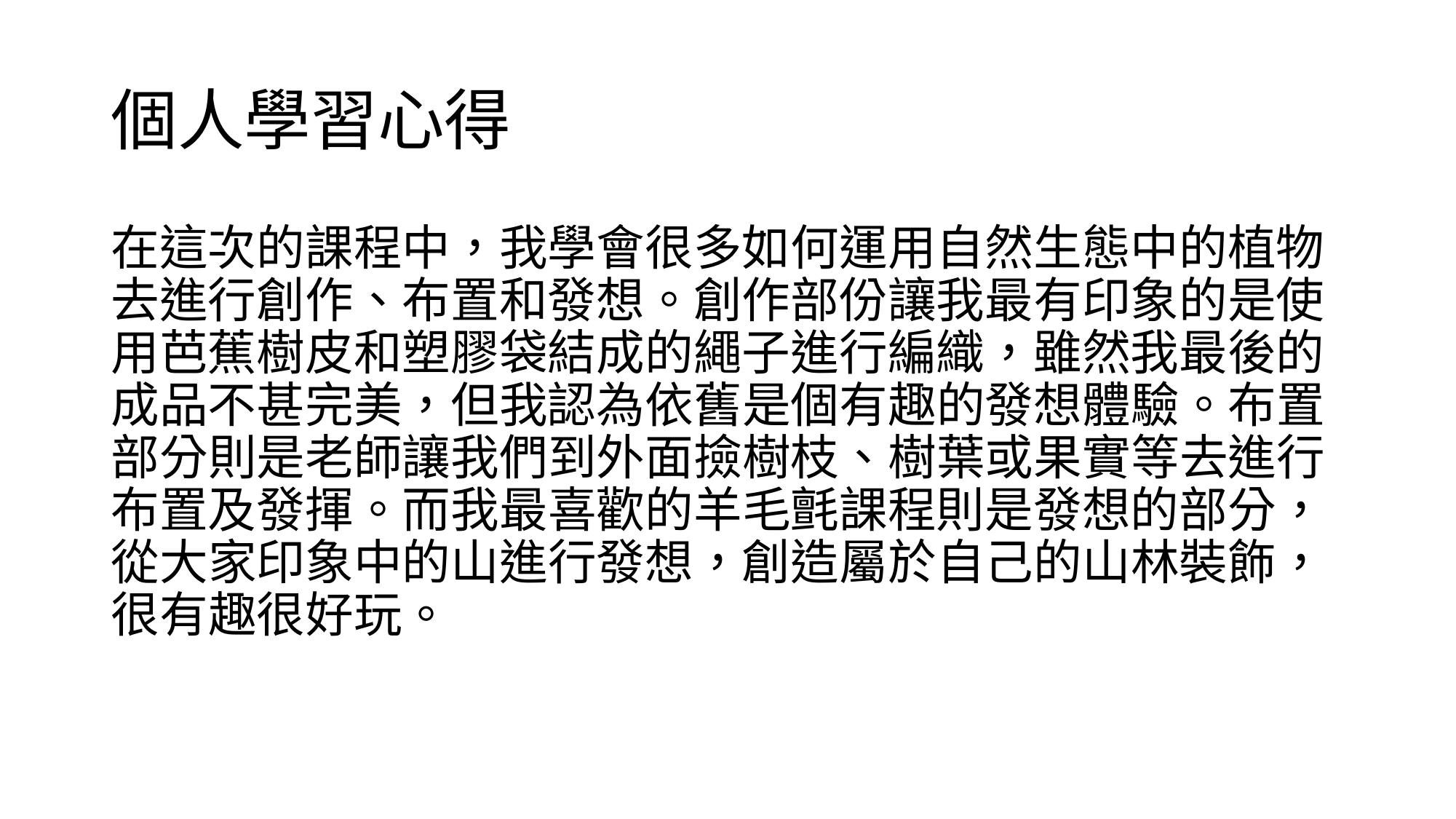

# 個人學習心得
在這次的課程中，我學會很多如何運用自然生態中的植物去進行創作、布置和發想。創作部份讓我最有印象的是使用芭蕉樹皮和塑膠袋結成的繩子進行編織，雖然我最後的成品不甚完美，但我認為依舊是個有趣的發想體驗。布置部分則是老師讓我們到外面撿樹枝、樹葉或果實等去進行布置及發揮。而我最喜歡的羊毛氈課程則是發想的部分，從大家印象中的山進行發想，創造屬於自己的山林裝飾，很有趣很好玩。